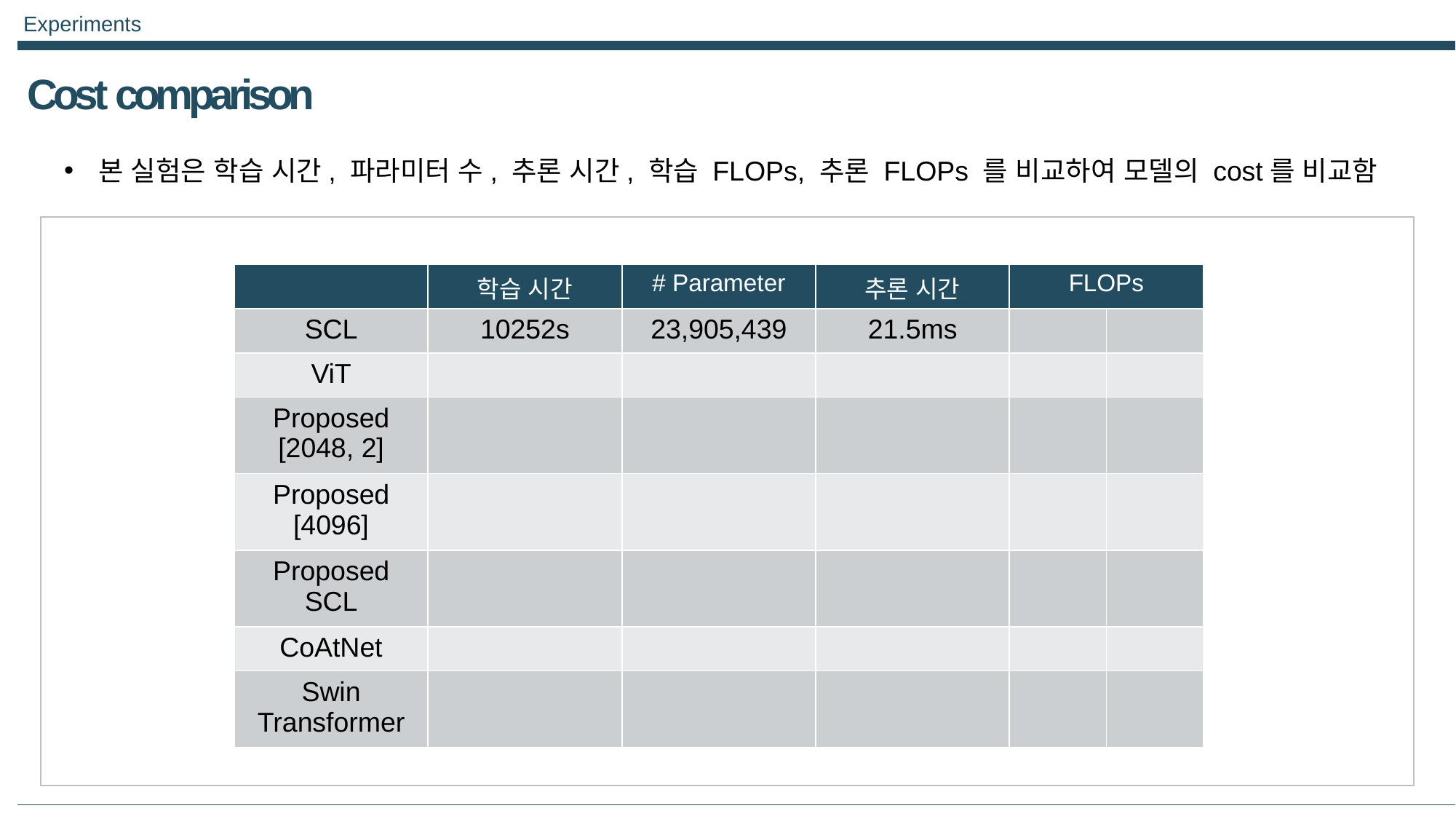

Experiments
Cost comparison
본 실험은 학습 시간, 파라미터 수, 추론 시간, 학습 FLOPs, 추론 FLOPs 를 비교하여 모델의 cost를 비교함

|  | 학습 시간 | # Parameter | 추론 시간 | FLOPs |  |
| --- | --- | --- | --- | --- | --- |
| SCL | 10252s | 23,905,439 | 21.5ms |  |  |
| ViT |  |  |  |  |  |
| Proposed [2048, 2] |  |  |  |  |  |
| Proposed [4096] |  |  |  |  |  |
| Proposed SCL |  |  |  |  |  |
| CoAtNet |  |  |  |  |  |
| Swin Transformer |  |  |  |  |  |
이미지
이미지
이미지